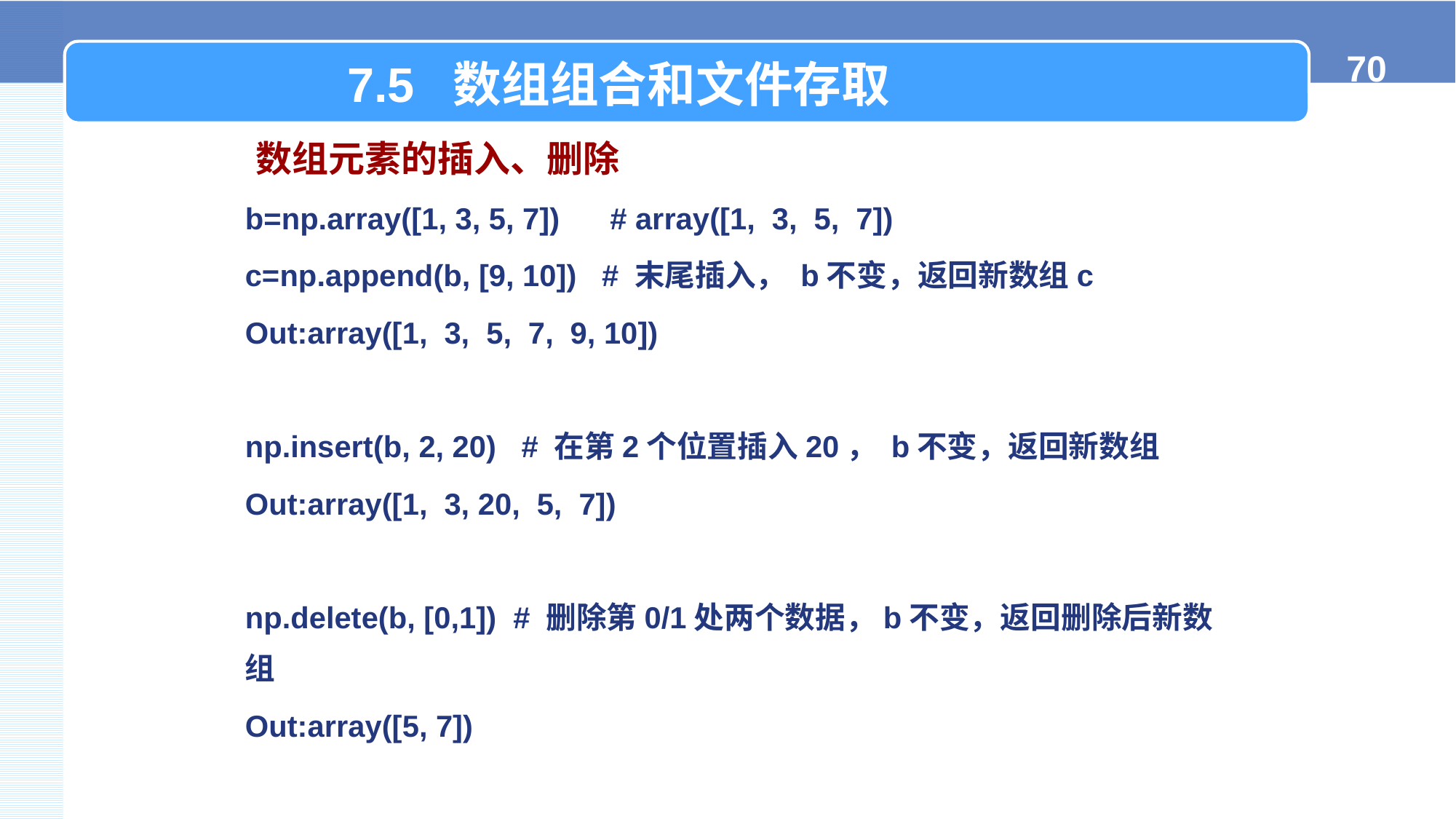

7.5  数组组合和文件存取
数组元素的插入、删除

b=np.array([1, 3, 5, 7])      # array([1,  3,  5,  7])
c=np.append(b, [9, 10])   # 末尾插入， b不变，返回新数组c
Out:array([1,  3,  5,  7,  9, 10])

np.insert(b, 2, 20)   # 在第2个位置插入20， b不变，返回新数组
Out:array([1,  3, 20,  5,  7])

np.delete(b, [0,1])  # 删除第0/1处两个数据，b不变，返回删除后新数组
Out:array([5, 7])